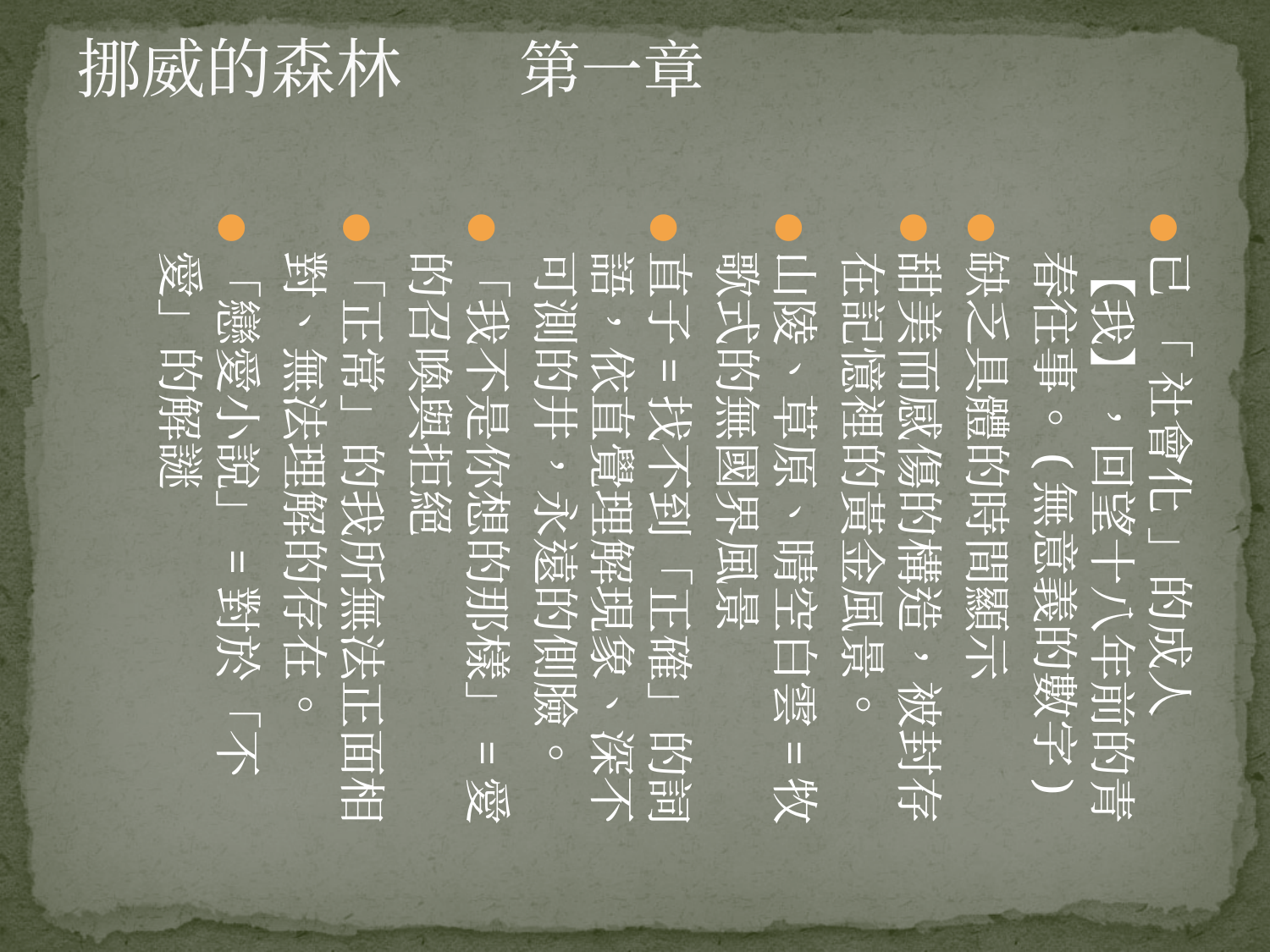

已 「 社會化 」的成人【我】，回望十八年前的青春往事。(無意義的數字)
缺乏具體的時間顯示
甜美而感傷的構造，被封存在記憶裡的黃金風景。
山陵、草原、晴空白雲=牧歌式的無國界風景
直子=找不到「正確」的詞語，依直覺理解現象、深不可測的井，永遠的側臉。
「我不是你想的那樣」=愛的召喚與拒絕
「正常」的我所無法正面相對、無法理解的存在。
「戀愛小說」=對於「不愛」的解謎

# 挪威的森林       第一章